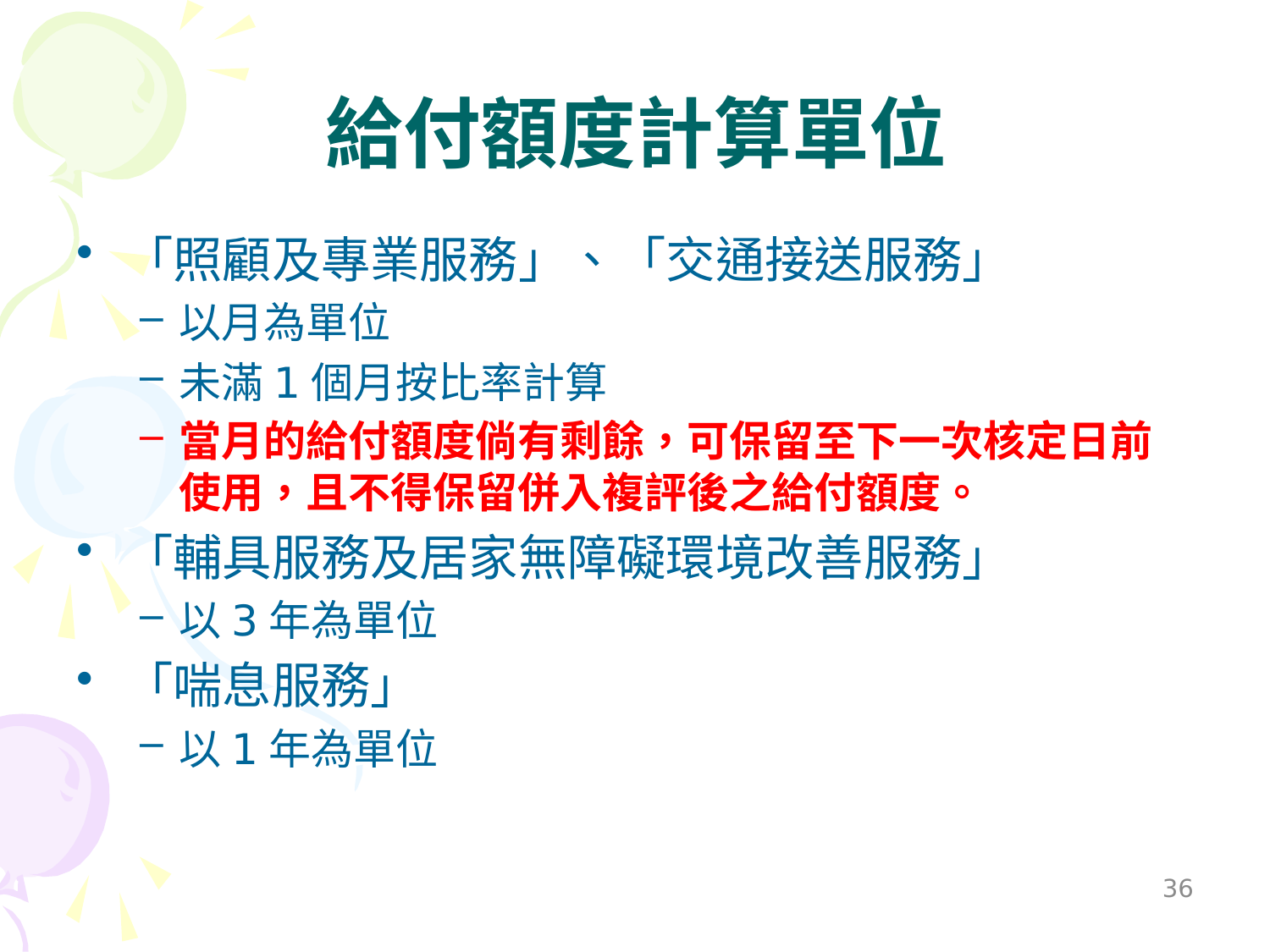

# 給付額度計算單位
「照顧及專業服務」、「交通接送服務」
以月為單位
未滿1個月按比率計算
當月的給付額度倘有剩餘，可保留至下一次核定日前使用，且不得保留併入複評後之給付額度。
「輔具服務及居家無障礙環境改善服務」
以3年為單位
「喘息服務」
以1年為單位

36